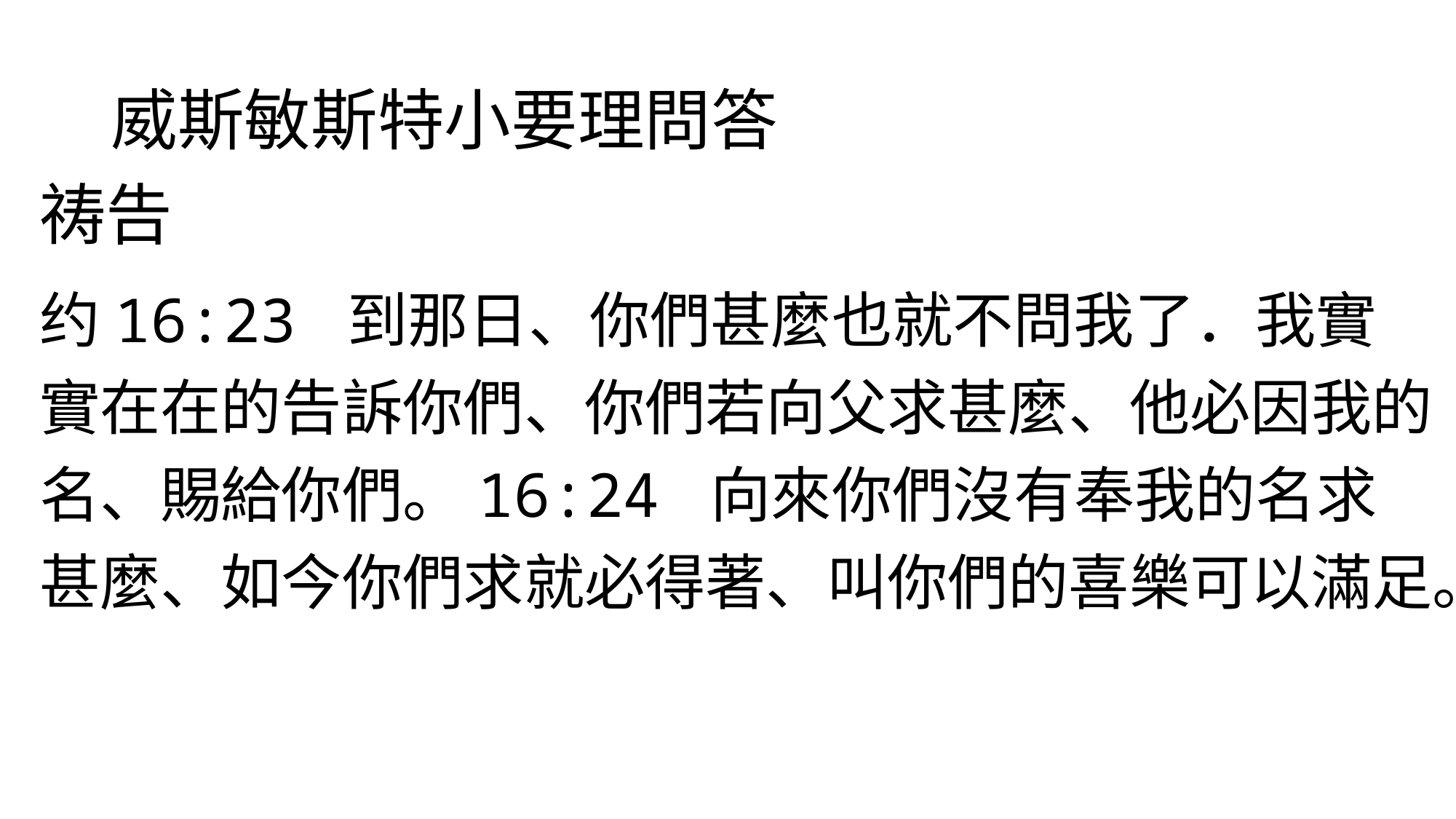

# 威斯敏斯特小要理問答
祷告
约16:23 到那日、你們甚麼也就不問我了．我實實在在的告訴你們、你們若向父求甚麼、他必因我的名、賜給你們。16:24 向來你們沒有奉我的名求甚麼、如今你們求就必得著、叫你們的喜樂可以滿足。